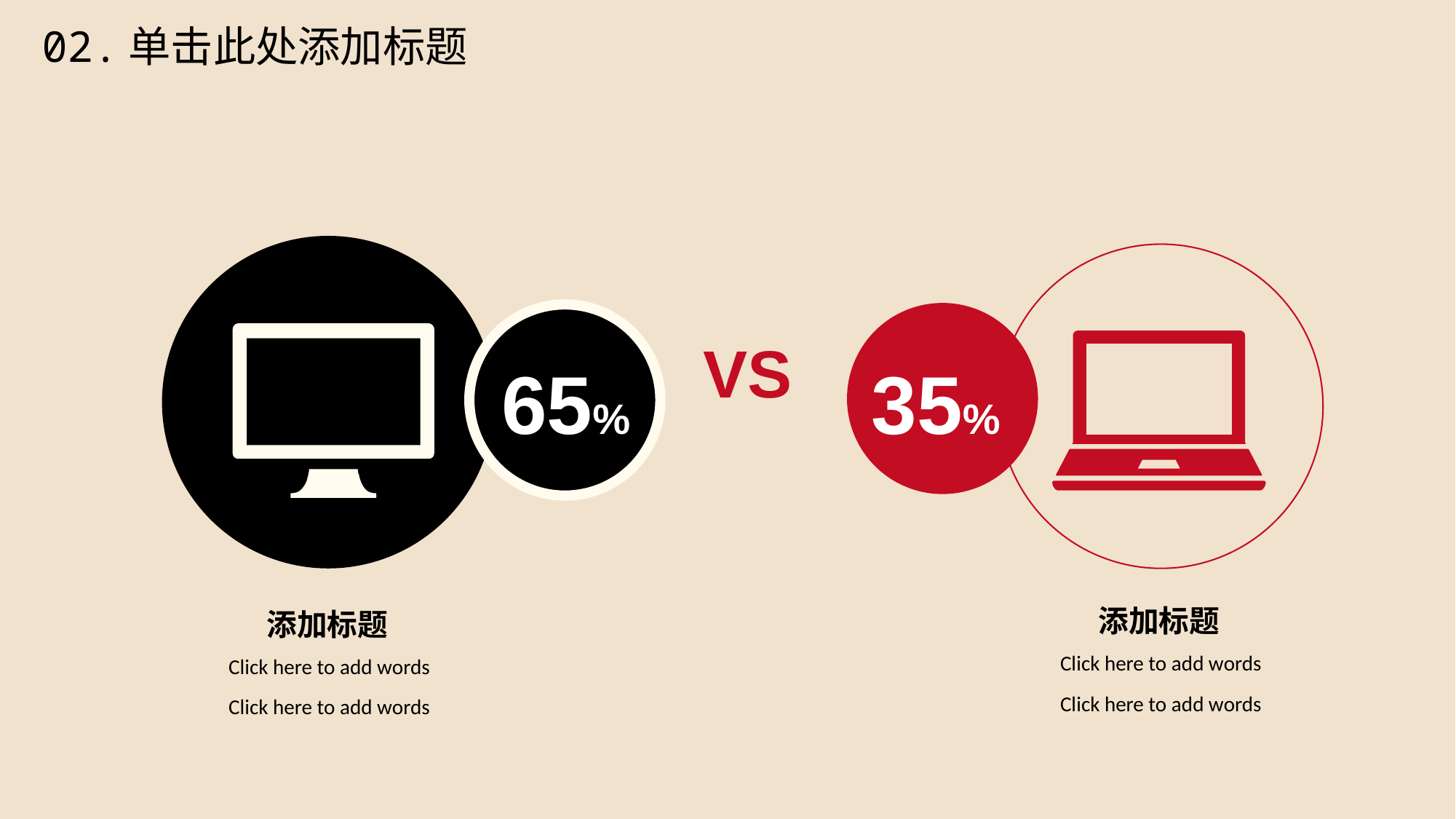

02.单击此处添加标题

VS
65%
35%
添加标题
添加标题
Click here to add words
Click here to add words
Click here to add words
Click here to add words